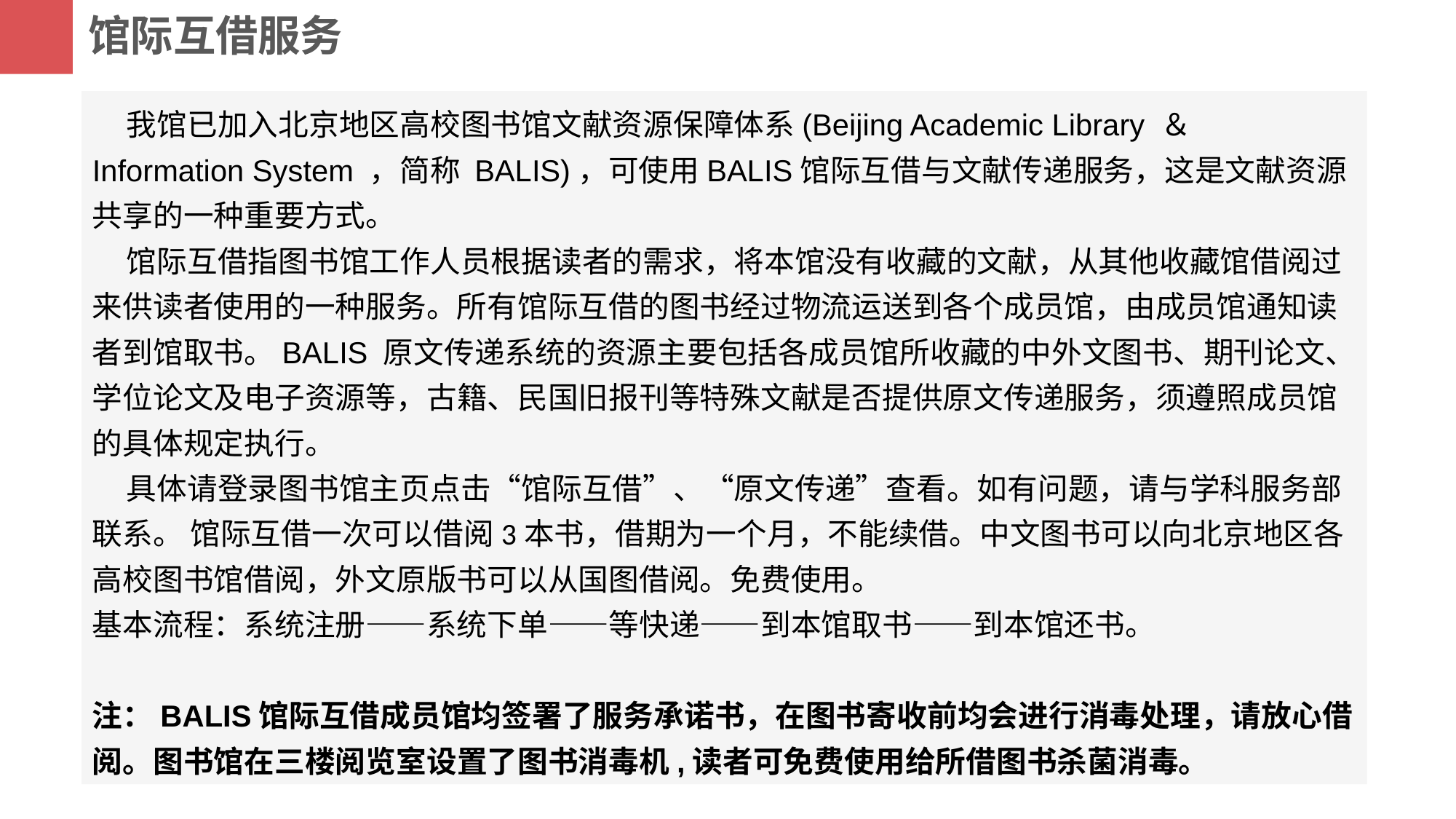

馆际互借服务
    我馆已加入北京地区高校图书馆文献资源保障体系(Beijing Academic Library ＆ Information System ，简称 BALIS)，可使用BALIS馆际互借与文献传递服务，这是文献资源共享的一种重要方式。
    馆际互借指图书馆工作人员根据读者的需求，将本馆没有收藏的文献，从其他收藏馆借阅过来供读者使用的一种服务。所有馆际互借的图书经过物流运送到各个成员馆，由成员馆通知读者到馆取书。BALIS 原文传递系统的资源主要包括各成员馆所收藏的中外文图书、期刊论文、学位论文及电子资源等，古籍、民国旧报刊等特殊文献是否提供原文传递服务，须遵照成员馆的具体规定执行。
    具体请登录图书馆主页点击“馆际互借”、“原文传递”查看。如有问题，请与学科服务部联系。 馆际互借一次可以借阅3本书，借期为一个月，不能续借。中文图书可以向北京地区各高校图书馆借阅，外文原版书可以从国图借阅。免费使用。
基本流程：系统注册——系统下单——等快递——到本馆取书——到本馆还书。

注：BALIS馆际互借成员馆均签署了服务承诺书，在图书寄收前均会进行消毒处理，请放心借阅。图书馆在三楼阅览室设置了图书消毒机,读者可免费使用给所借图书杀菌消毒。